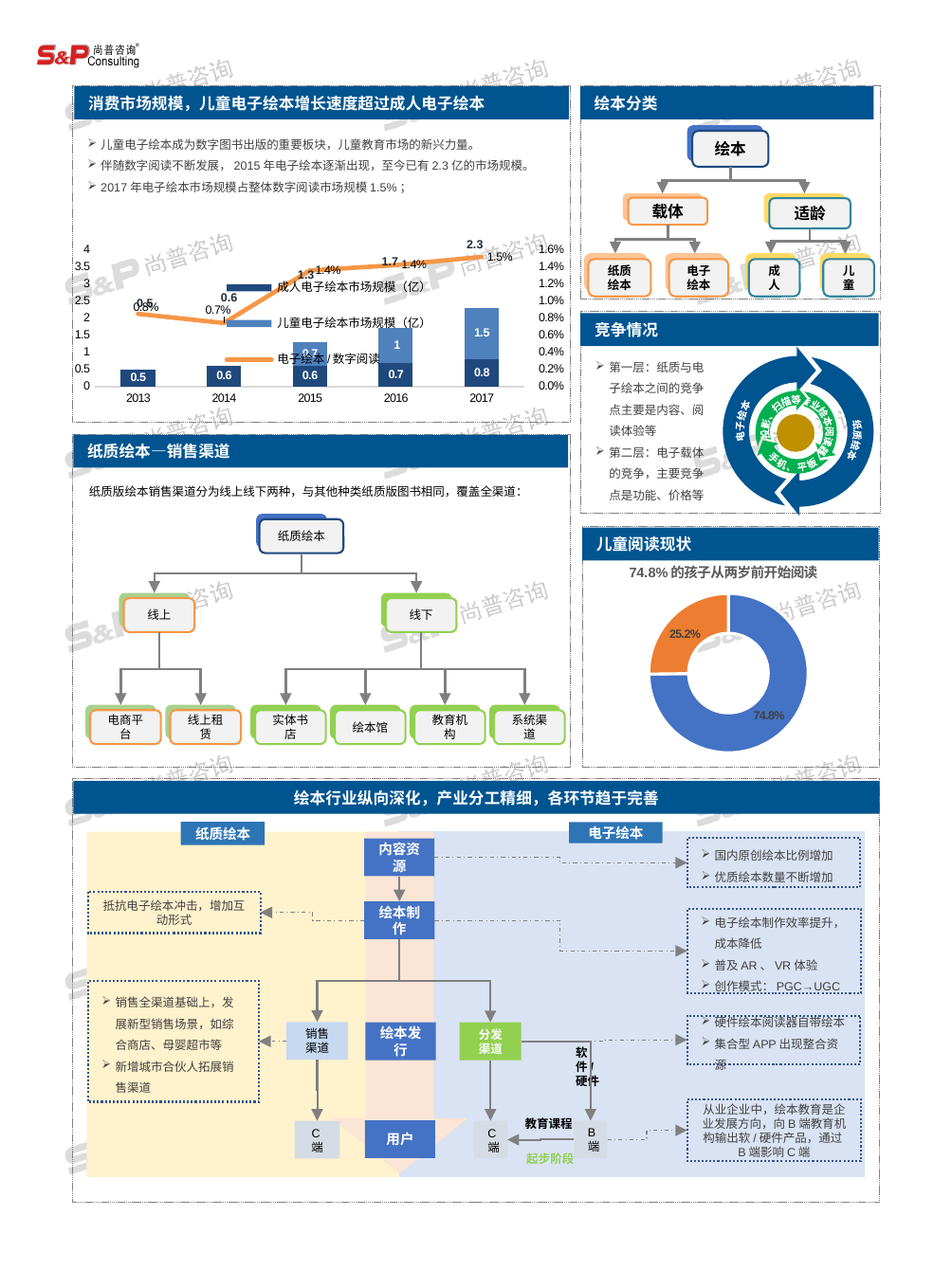

消费市场规模，儿童电子绘本增长速度超过成人电子绘本
绘本分类
儿童电子绘本成为数字图书出版的重要板块，儿童教育市场的新兴力量。
伴随数字阅读不断发展，2015年电子绘本逐渐出现，至今已有2.3亿的市场规模。
2017年电子绘本市场规模占整体数字阅读市场规模1.5%；

绘本

载体

适龄

纸质绘本

电子绘本

成人

儿童

### Chart

| Category | 成人电子绘本市场规模（亿） | 儿童电子绘本市场规模（亿） | 电子绘本/数字阅读 |
|---|---|---|---|
| 2013 | 0.5 | None | 0.00847457627118644 |
| 2014 | 0.6 | None | 0.007407407407407407 |
| 2015 | 0.6 | 0.7 | 0.013541666666666665 |
| 2016 | 0.7 | 1.0 | 0.014166666666666666 |
| 2017 | 0.8 | 1.5 | 0.01513157894736842 |
2.3
1.7
1.3
0.6
0.5

竞争情况
第一层：纸质与电子绘本之间的竞争点主要是内容、阅读体验等
第二层：电子载体的竞争，主要竞争点是功能、价格等

纸质绘本
电子绘本

投影、扫描等
专业绘本阅读器
手机、平板

纸质绘本—销售渠道
纸质版绘本销售渠道分为线上线下两种，与其他种类纸质版图书相同，覆盖全渠道：

纸质绘本

线上

线下

电商平台

线上租赁

实体书店

绘本馆

教育机构

系统渠道

儿童阅读现状

### Chart: 74.8%的孩子从两岁前开始阅读

| Category | 销售额 |
|---|---|
| 2岁前 | 0.748 |
| 2岁后 | 0.252 |
绘本行业纵向深化，产业分工精细，各环节趋于完善
纸质绘本
电子绘本

国内原创绘本比例增加
优质绘本数量不断增加
内容资源
抵抗电子绘本冲击，增加互动形式
绘本制作
电子绘本制作效率提升，成本降低
普及AR、VR体验
创作模式：PGC→UGC
销售全渠道基础上，发展新型销售场景，如综合商店、母婴超市等
新增城市合伙人拓展销售渠道
硬件绘本阅读器自带绘本
集合型APP出现整合资源
销售渠道
绘本发行
分发渠道
软件/硬件
从业企业中，绘本教育是企业发展方向，向B端教育机构输出软/硬件产品，通过B端影响C端
教育课程
用户
B端
C端
C端
起步阶段
专业绘本阅读器